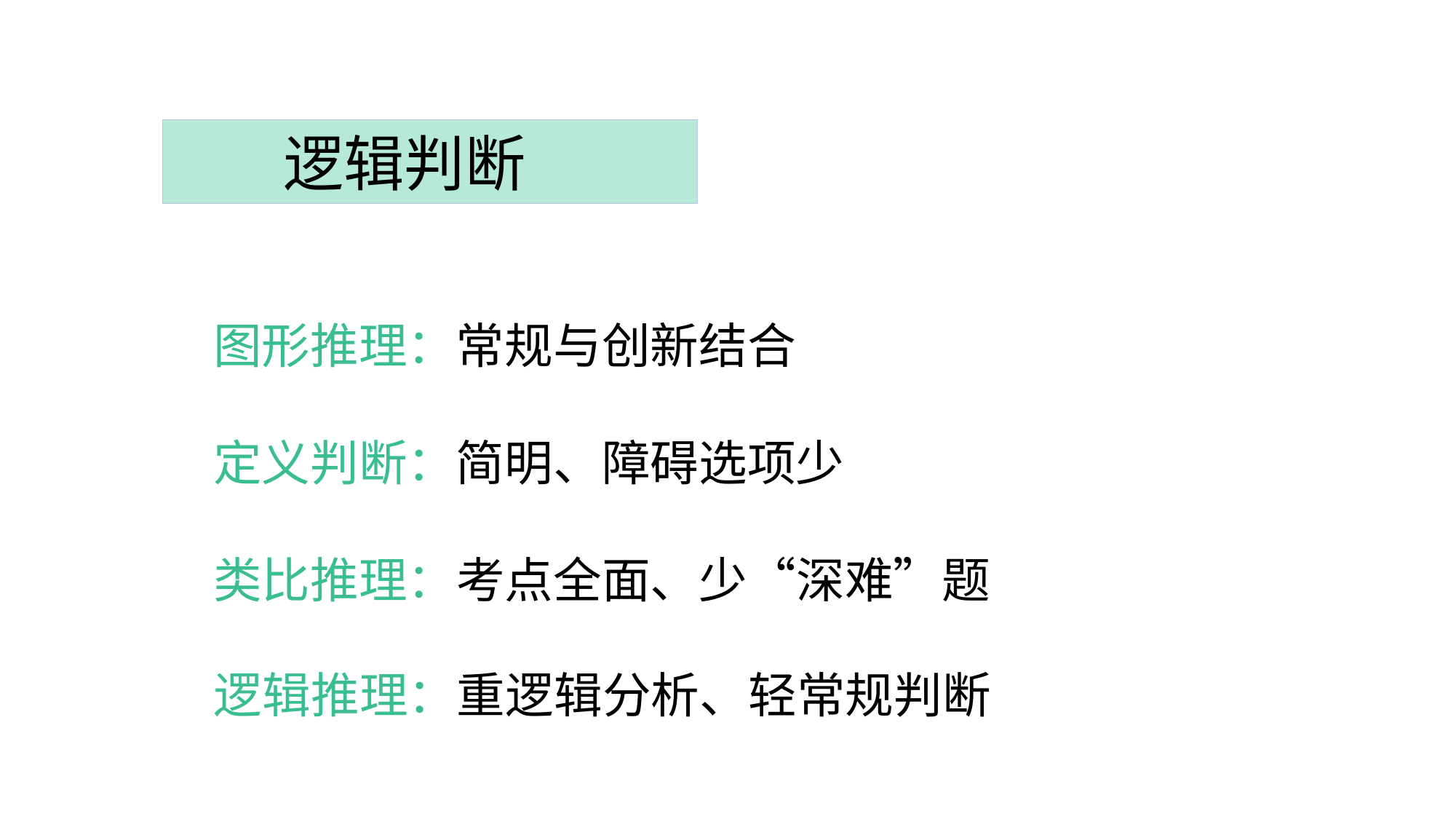

逻辑判断
图形推理：常规与创新结合
定义判断：简明、障碍选项少
类比推理：考点全面、少“深难”题
逻辑推理：重逻辑分析、轻常规判断